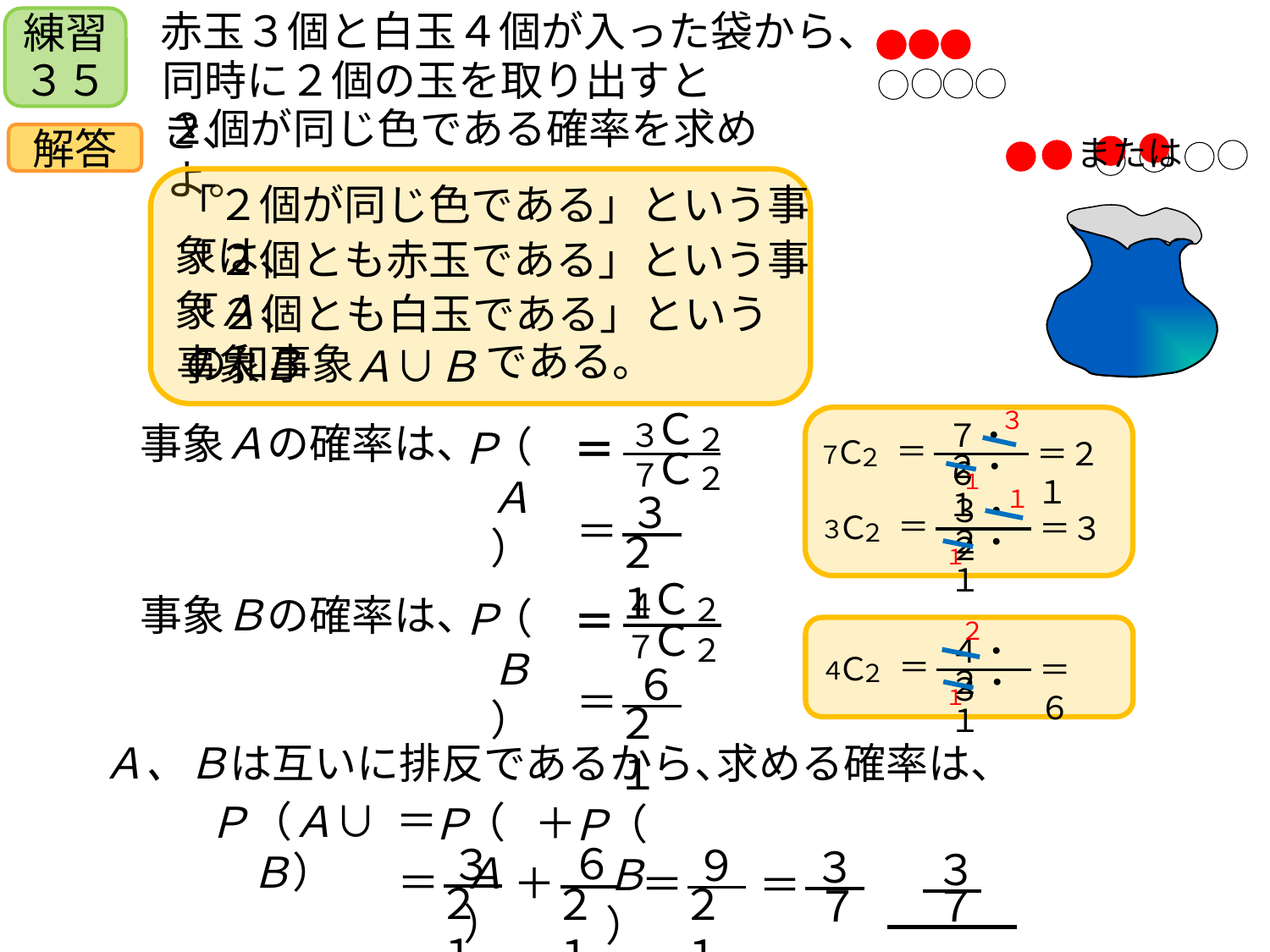

赤玉３個と白玉４個が入った袋から、
練習３５

同時に２個の玉を取り出すとき、

２個が同じ色である確率を求めよ。
解答
または

「２個が同じ色である」という事象は、

「２個とも赤玉である」という事象Ａ、
「２個とも白玉である」という事象Ｂ

である。
の和事象
Ａ∪Ｂ

Ｃ
３
２
３

７・６
事象Ａの確率は、
（Ａ）
Ｐ
＝
＝
Ｃ
７
２
＝２１
Ｃ
７
２
２・１
１
１
３
＝
２１
３・２
＝
Ｃ
３
２
＝３
２・１
１
Ｃ
４
２
事象Ｂの確率は、
（Ｂ）
Ｐ
＝
Ｃ
７
２
２

４・３
＝
Ｃ
４
２
＝６
６
＝
２１
２・１
１
Ａ、Ｂは互いに排反であるから、
求める確率は、
＝
（Ａ）
Ｐ
（Ａ∪Ｂ）
Ｐ
＋
（Ｂ）
Ｐ
６
＋
２１
３
＝
２１
９
＝
２１
３
＝
７
３
７